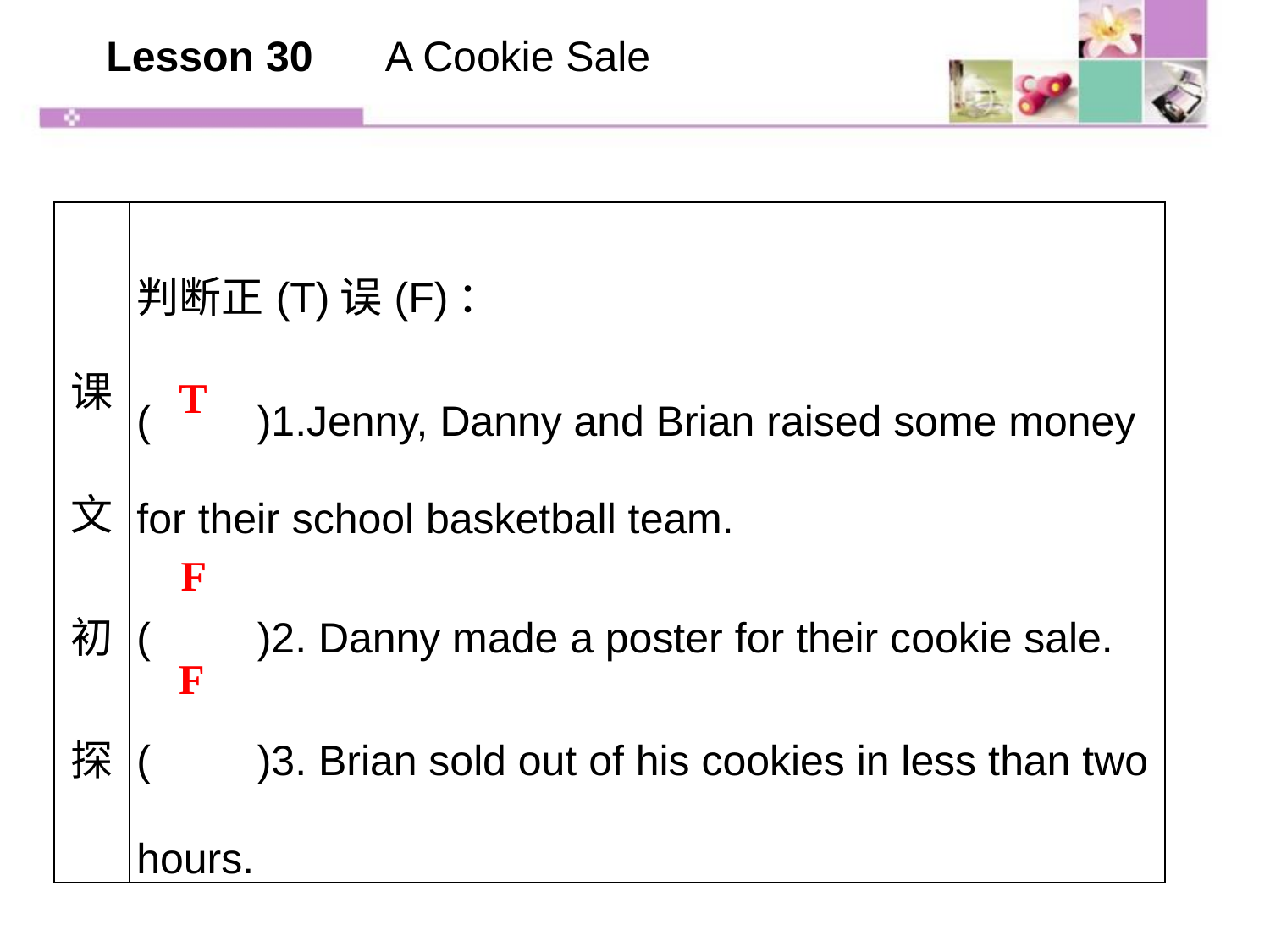

Lesson 30　 A Cookie Sale
| 课文初探 | 判断正(T)误(F)： (　　)1.Jenny, Danny and Brian raised some money for their school basketball team. (　　)2. Danny made a poster for their cookie sale. (　　)3. Brian sold out of his cookies in less than two hours. |
| --- | --- |
T
F
F